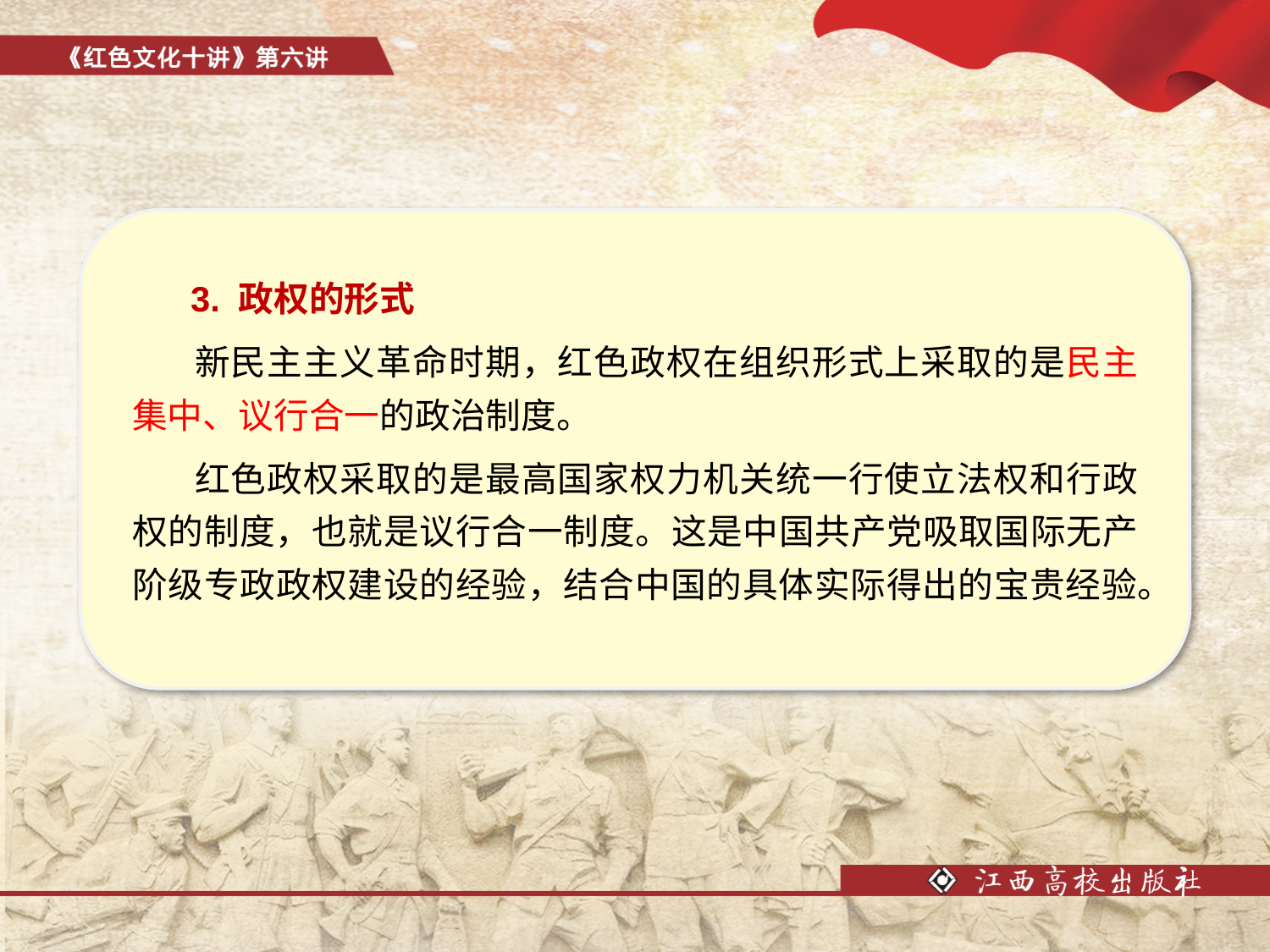

3. 政权的形式
      新民主主义革命时期，红色政权在组织形式上采取的是民主集中、议行合一的政治制度。
      红色政权采取的是最高国家权力机关统一行使立法权和行政权的制度，也就是议行合一制度。这是中国共产党吸取国际无产阶级专政政权建设的经验，结合中国的具体实际得出的宝贵经验。